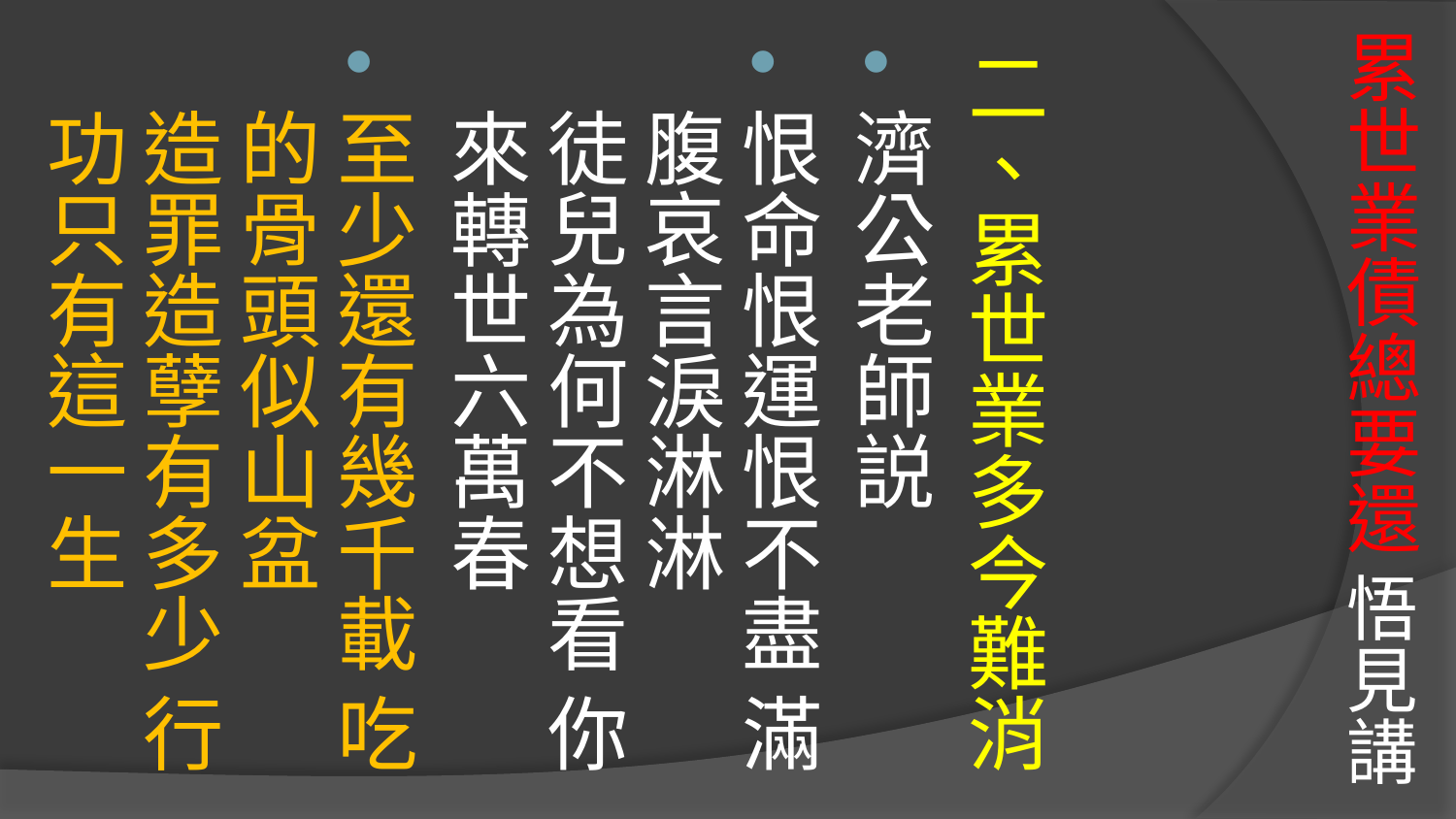

# 累世業債總要還 悟見講
二、累世業多今難消
濟公老師説
恨命恨運恨不盡 滿腹哀言淚淋淋
徒兒為何不想看 你來轉世六萬春
至少還有幾千載 吃的骨頭似山盆
造罪造孽有多少 行功只有這一生